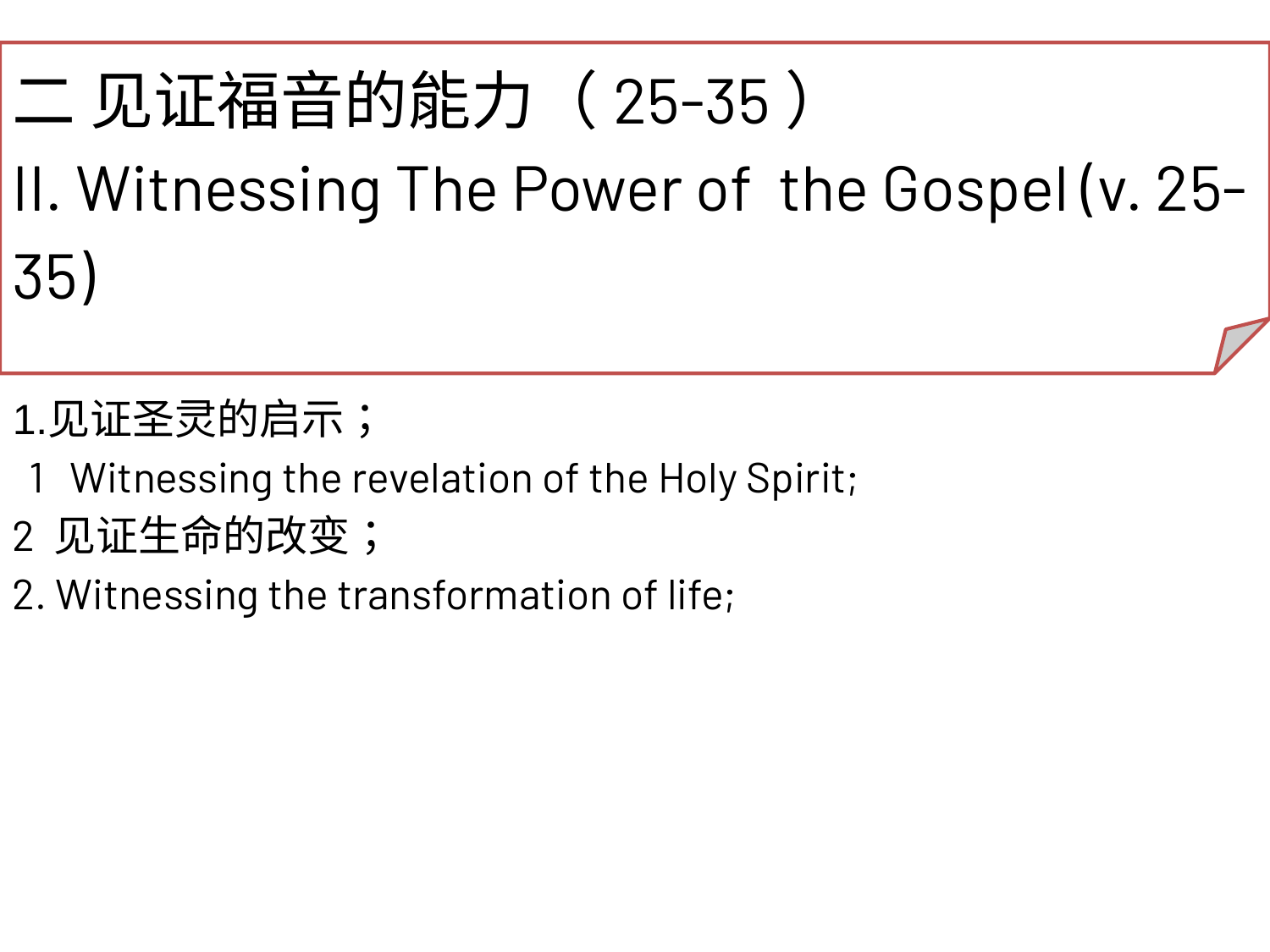

二 见证福音的能力（25-35）
II. Witnessing The Power of  the Gospel (v. 25-35)
见证圣灵的启示；
  1   Witnessing the revelation of the Holy Spirit;
2 见证生命的改变；
2. Witnessing the transformation of life;